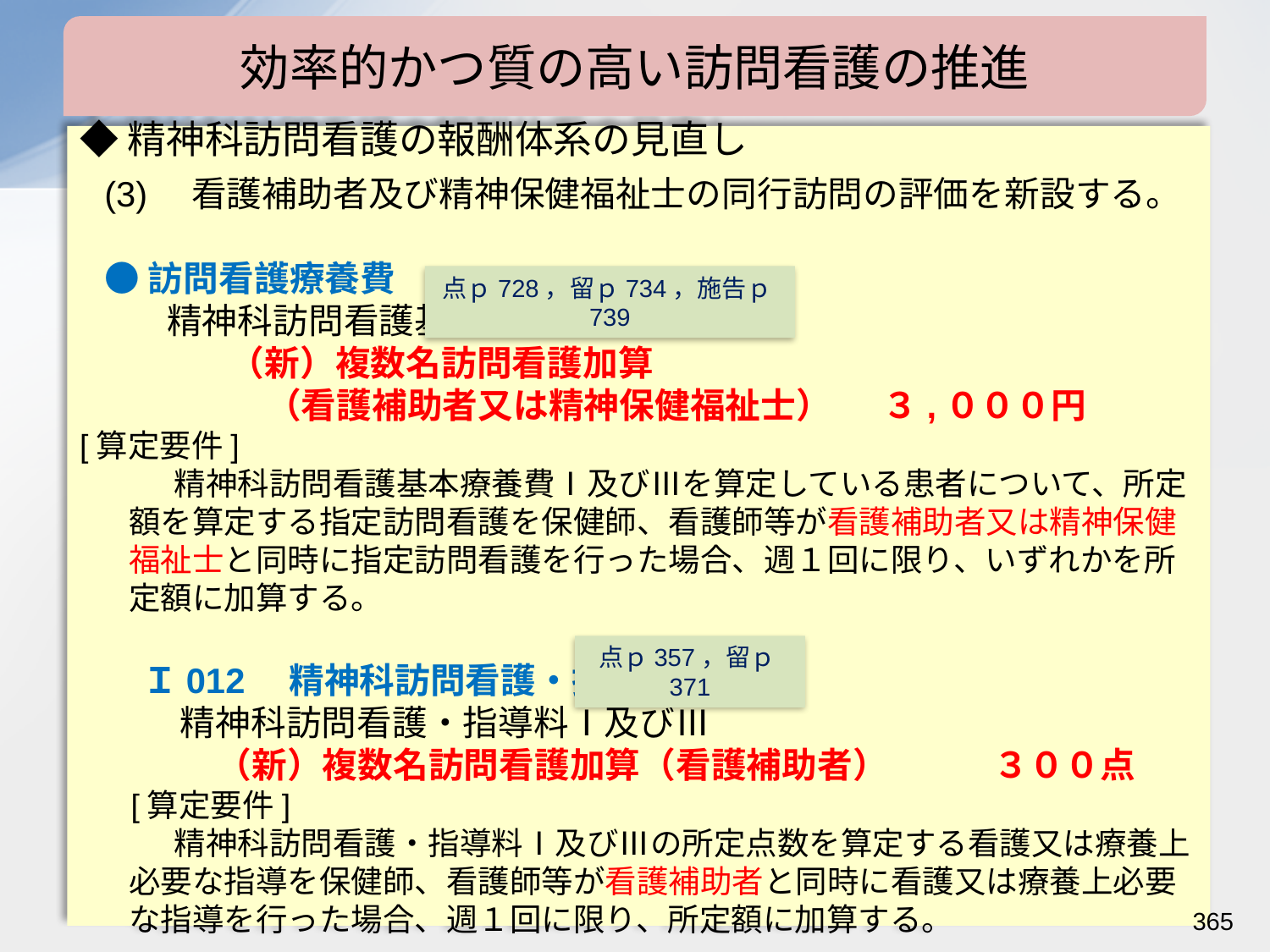

効率的かつ質の高い訪問看護の推進
◆精神科訪問看護の報酬体系の見直し
(3)　看護補助者及び精神保健福祉士の同行訪問の評価を新設する。

●訪問看護療養費
精神科訪問看護基本療養費Ⅰ及びⅢ
 　　（新）複数名訪問看護加算
（看護補助者又は精神保健福祉士） 　 ３,０００円
[算定要件]
　精神科訪問看護基本療養費Ⅰ及びⅢを算定している患者について、所定額を算定する指定訪問看護を保健師、看護師等が看護補助者又は精神保健福祉士と同時に指定訪問看護を行った場合、週１回に限り、いずれかを所定額に加算する。

Ｉ012　精神科訪問看護・指導料
精神科訪問看護・指導料Ⅰ及びⅢ
（新）複数名訪問看護加算（看護補助者）　　　３００点
[算定要件]
　精神科訪問看護・指導料Ⅰ及びⅢの所定点数を算定する看護又は療養上必要な指導を保健師、看護師等が看護補助者と同時に看護又は療養上必要な指導を行った場合、週１回に限り、所定額に加算する。
点ｐ728，留ｐ734，施告ｐ739
点ｐ357，留ｐ371
365